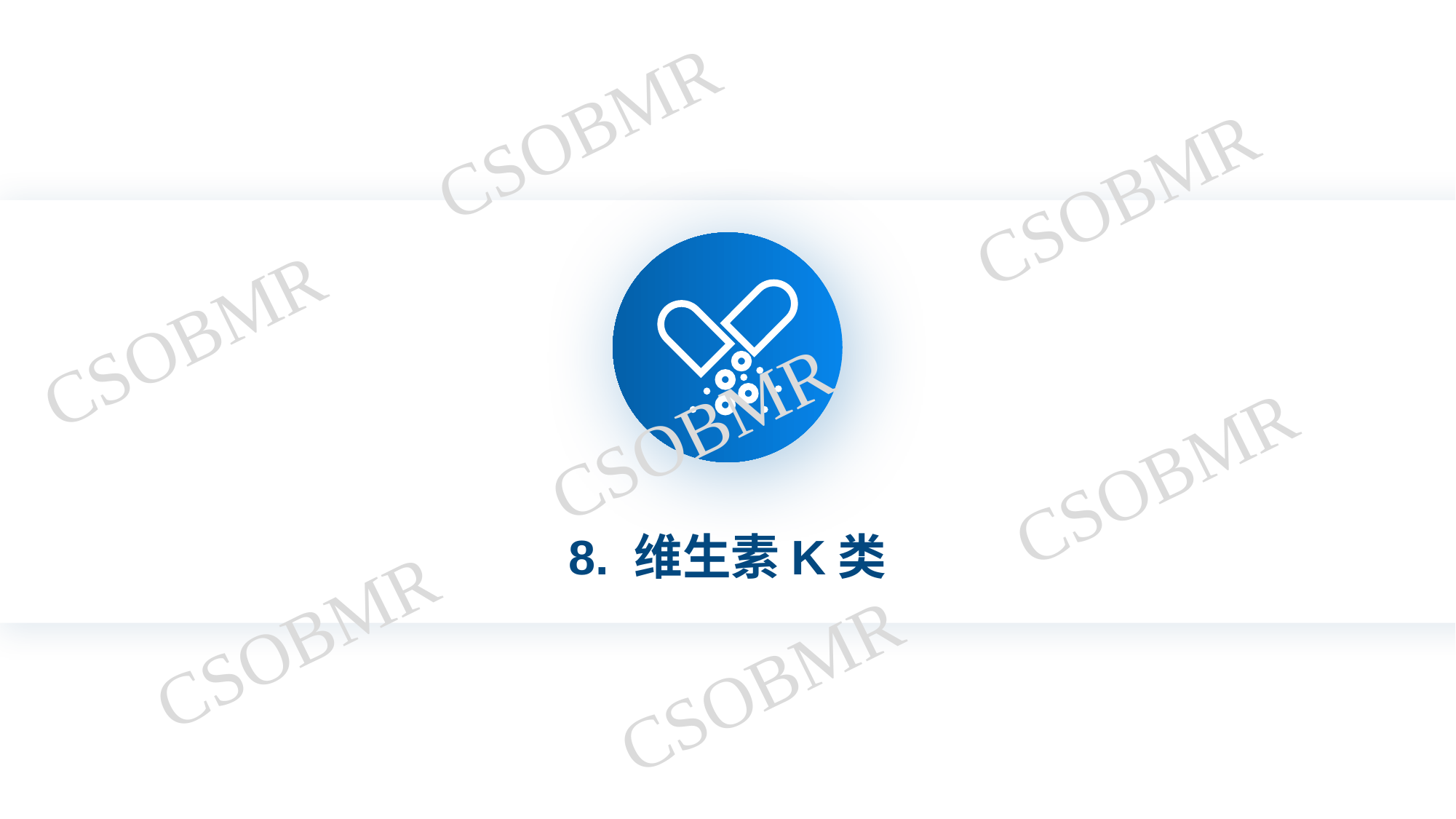

8. 维生素K类
CSOBMR
CSOBMR

CSOBMR
CSOBMR
CSOBMR
8. 维生素K类
CSOBMR
CSOBMR